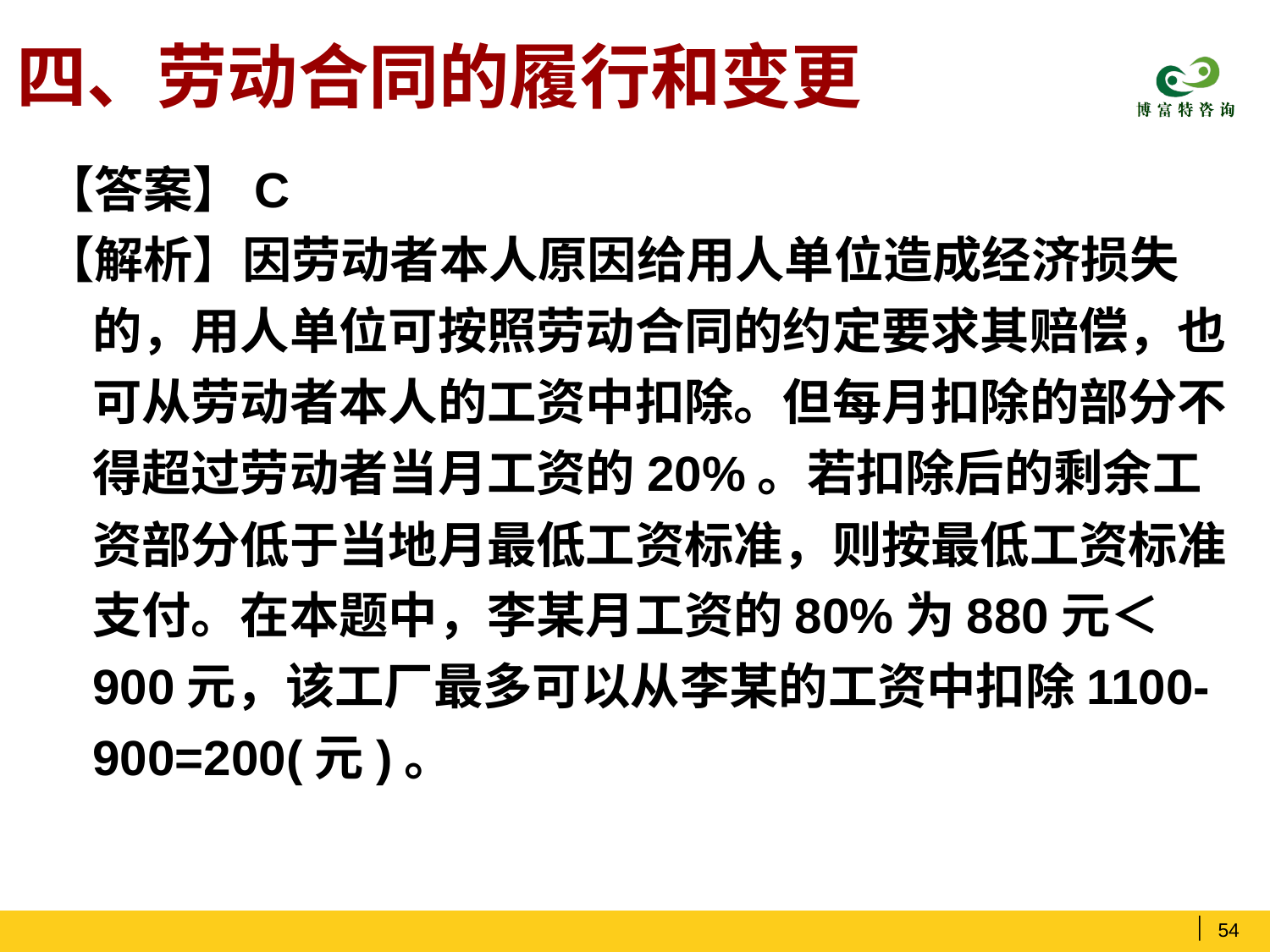

# 四、劳动合同的履行和变更
【答案】C
【解析】因劳动者本人原因给用人单位造成经济损失的，用人单位可按照劳动合同的约定要求其赔偿，也可从劳动者本人的工资中扣除。但每月扣除的部分不得超过劳动者当月工资的20%。若扣除后的剩余工资部分低于当地月最低工资标准，则按最低工资标准支付。在本题中，李某月工资的80%为880元＜900元，该工厂最多可以从李某的工资中扣除1100-900=200(元)。